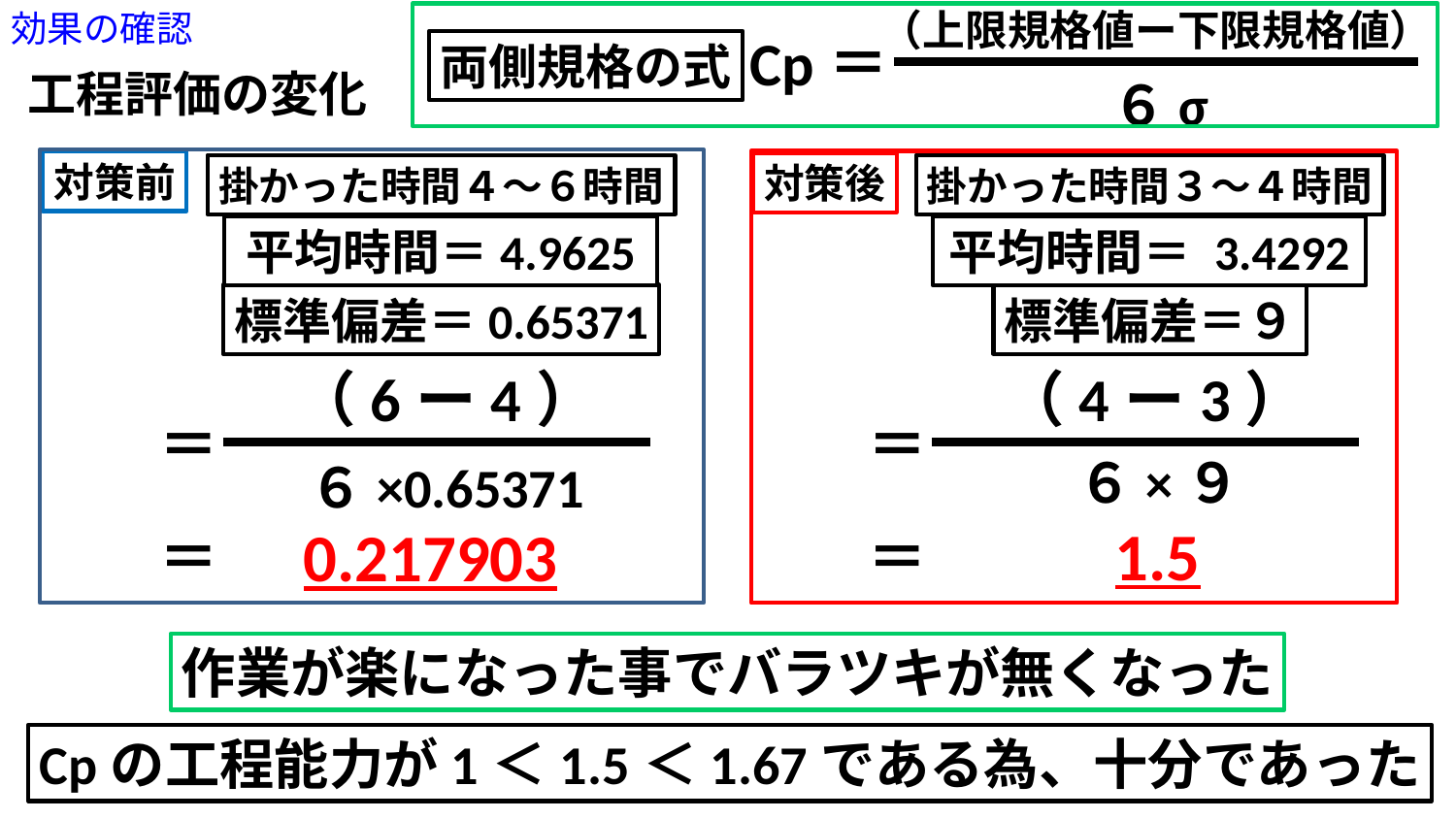

効果の確認
（上限規格値ー下限規格値）
Cp＝
６σ

両側規格の式
工程評価の変化

対策前
掛かった時間４～６時間
平均時間＝4.9625
標準偏差＝0.65371
（6ー4）
＝
６×0.65371
0.217903
＝

対策後
掛かった時間３～４時間
平均時間＝ 3.4292
標準偏差＝９
（4ー3）
＝
６×９
1.5
＝
作業が楽になった事でバラツキが無くなった
Cpの工程能力が1＜1.5＜1.67である為、十分であった